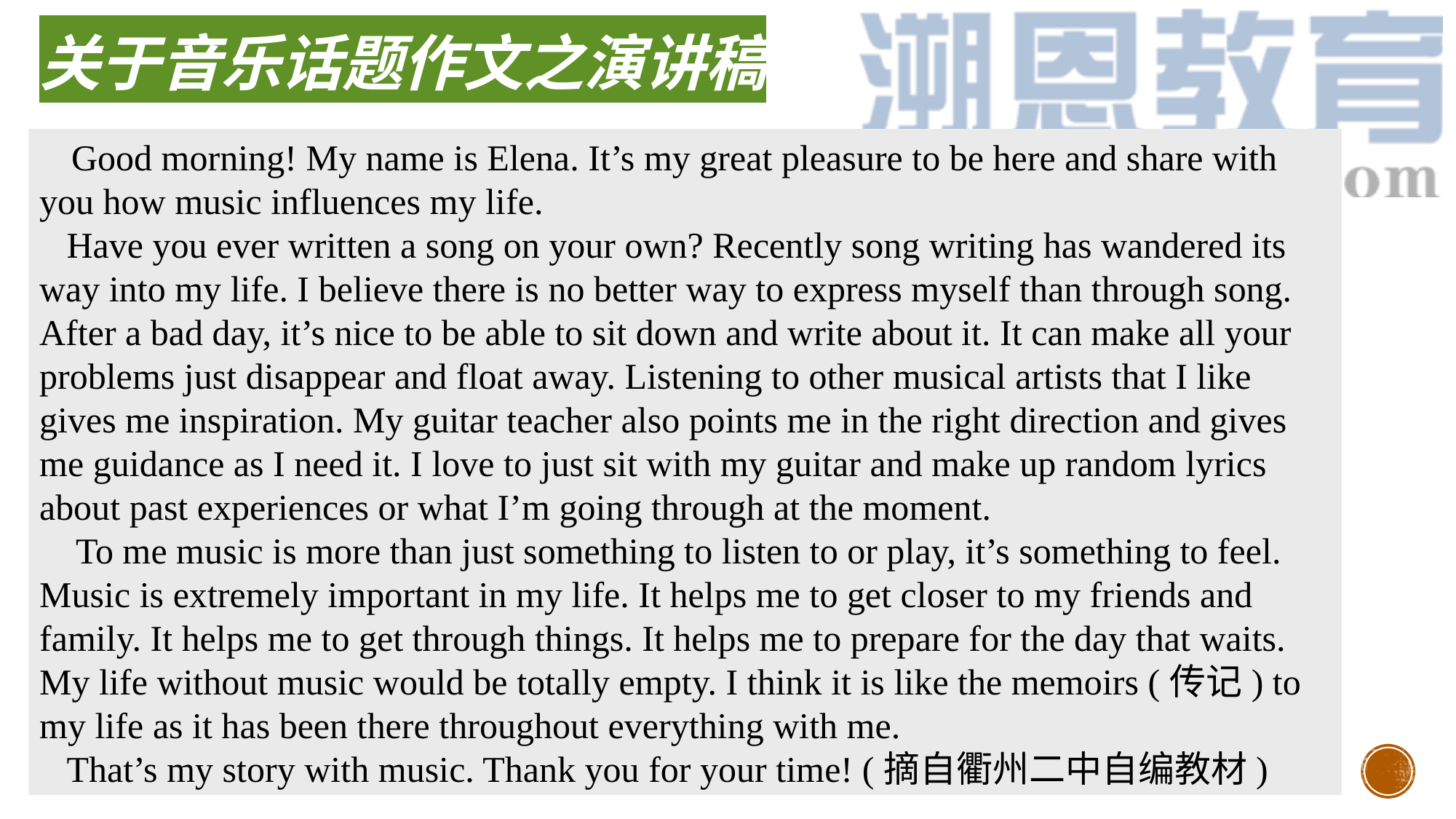

关于音乐话题作文之演讲稿
    Good morning! My name is Elena. It’s my great pleasure to be here and share with you how music influences my life.
   Have you ever written a song on your own? Recently song writing has wandered its way into my life. I believe there is no better way to express myself than through song. After a bad day, it’s nice to be able to sit down and write about it. It can make all your problems just disappear and float away. Listening to other musical artists that I like gives me inspiration. My guitar teacher also points me in the right direction and gives me guidance as I need it. I love to just sit with my guitar and make up random lyrics about past experiences or what I’m going through at the moment.
    To me music is more than just something to listen to or play, it’s something to feel. Music is extremely important in my life. It helps me to get closer to my friends and family. It helps me to get through things. It helps me to prepare for the day that waits. My life without music would be totally empty. I think it is like the memoirs (传记) to my life as it has been there throughout everything with me.
   That’s my story with music. Thank you for your time! (摘自衢州二中自编教材)